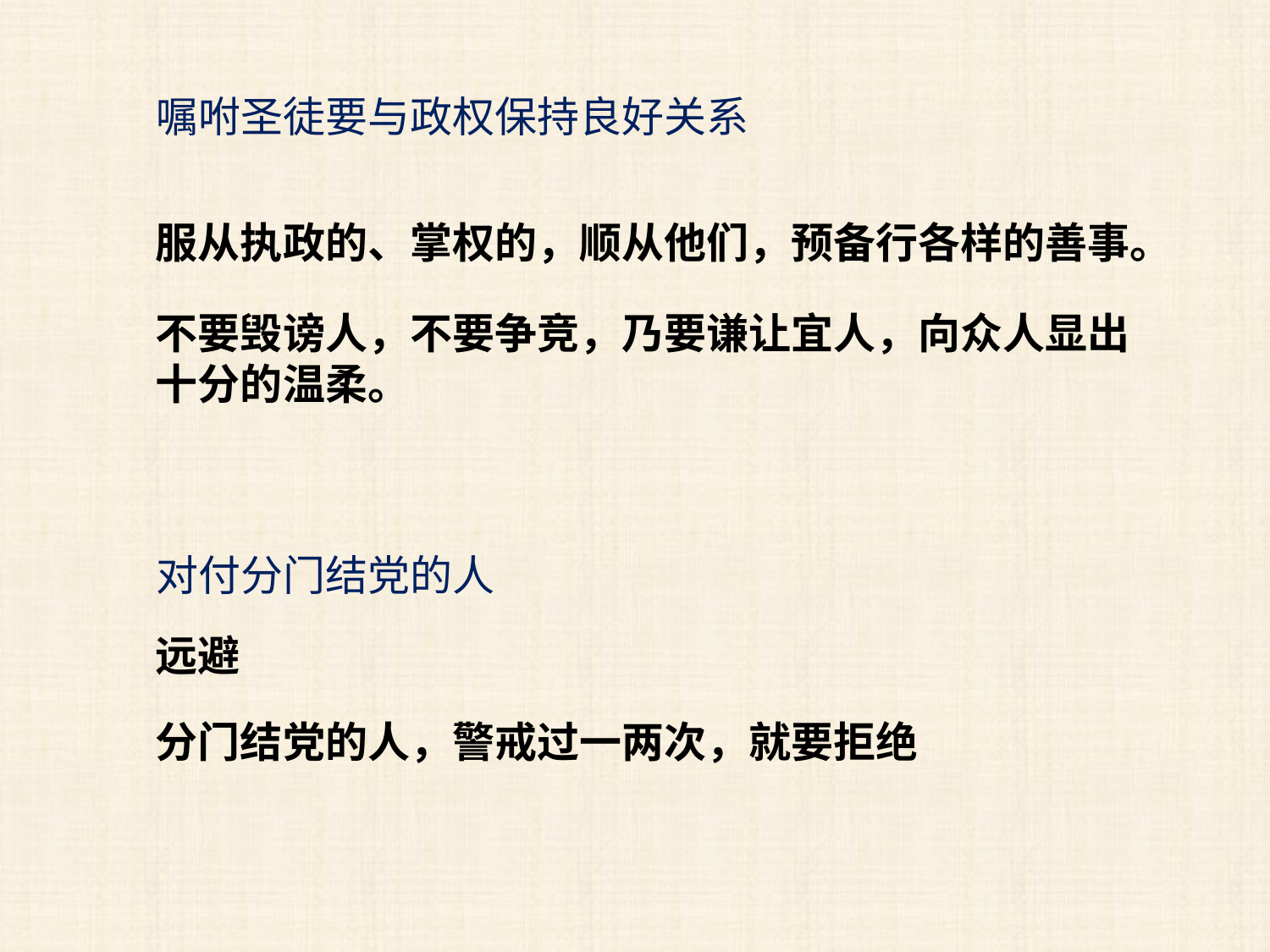

嘱咐圣徒要与政权保持良好关系
服从执政的、掌权的，顺从他们，预备行各样的善事。
不要毁谤人，不要争竞，乃要谦让宜人，向众人显出十分的温柔。
对付分门结党的人
远避
分门结党的人，警戒过一两次，就要拒绝